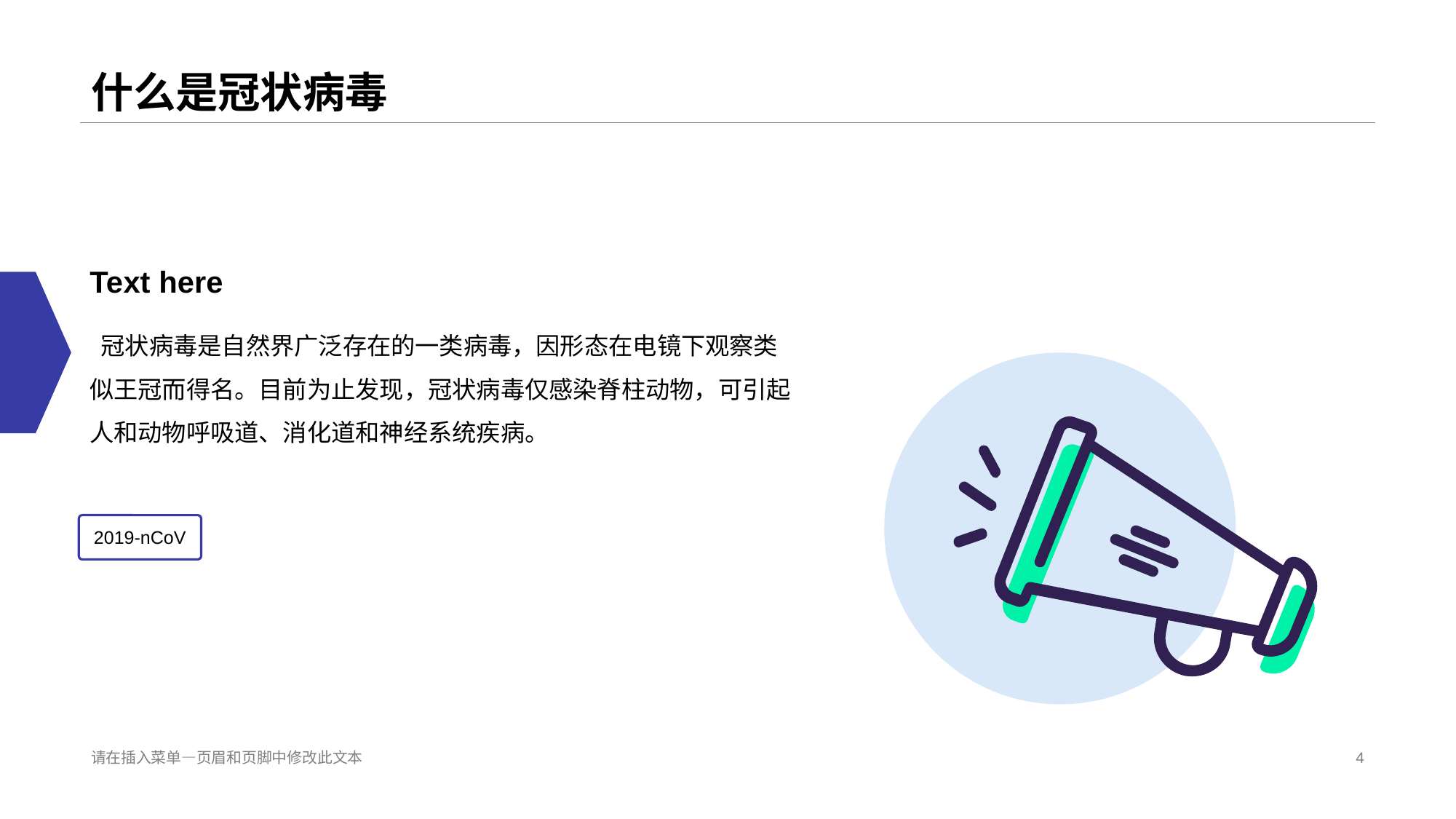

# 什么是冠状病毒
Te xt here
 冠状病毒是自然界广泛存在的一类病毒，因形态在电镜下观察类似王冠而得名。目前为止发现，冠状病毒仅感染脊柱动物，可引起人和动物呼吸道、消化道和神经系统疾病。

2019-nCoV

请在插入菜单—页眉和页脚中修改此文本
4